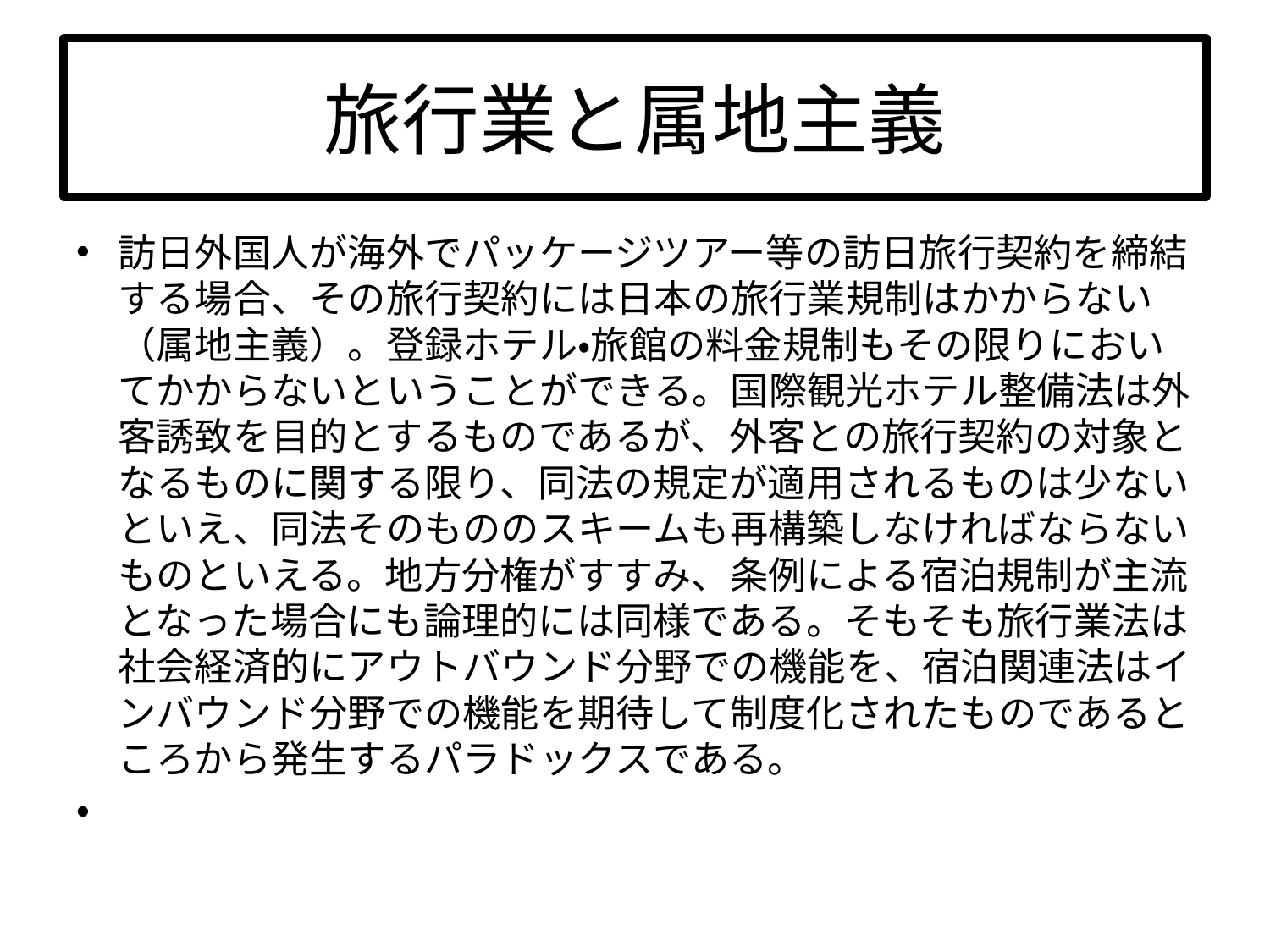

# 旅行業と属地主義
訪日外国人が海外でパッケージツアー等の訪日旅行契約を締結する場合、その旅行契約には日本の旅行業規制はかからない（属地主義）。登録ホテル・旅館の料金規制もその限りにおいてかからないということができる。国際観光ホテル整備法は外客誘致を目的とするものであるが、外客との旅行契約の対象となるものに関する限り、同法の規定が適用されるものは少ないといえ、同法そのもののスキームも再構築しなければならないものといえる。地方分権がすすみ、条例による宿泊規制が主流となった場合にも論理的には同様である。そもそも旅行業法は社会経済的にアウトバウンド分野での機能を、宿泊関連法はインバウンド分野での機能を期待して制度化されたものであるところから発生するパラドックスである。